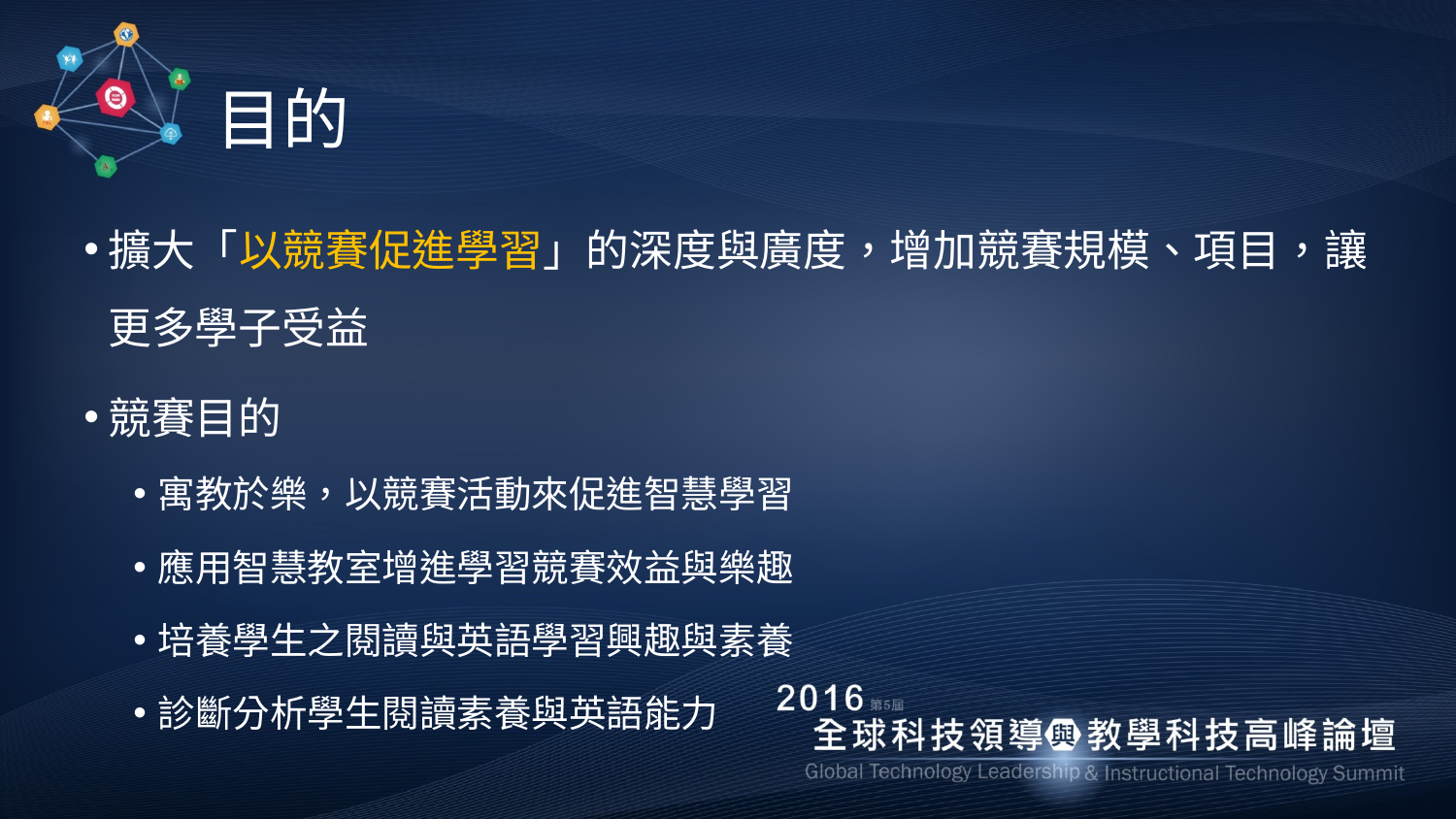

# 目的
擴大「以競賽促進學習」的深度與廣度，增加競賽規模、項目，讓更多學子受益
競賽目的
寓教於樂，以競賽活動來促進智慧學習
應用智慧教室增進學習競賽效益與樂趣
培養學生之閱讀與英語學習興趣與素養
診斷分析學生閱讀素養與英語能力